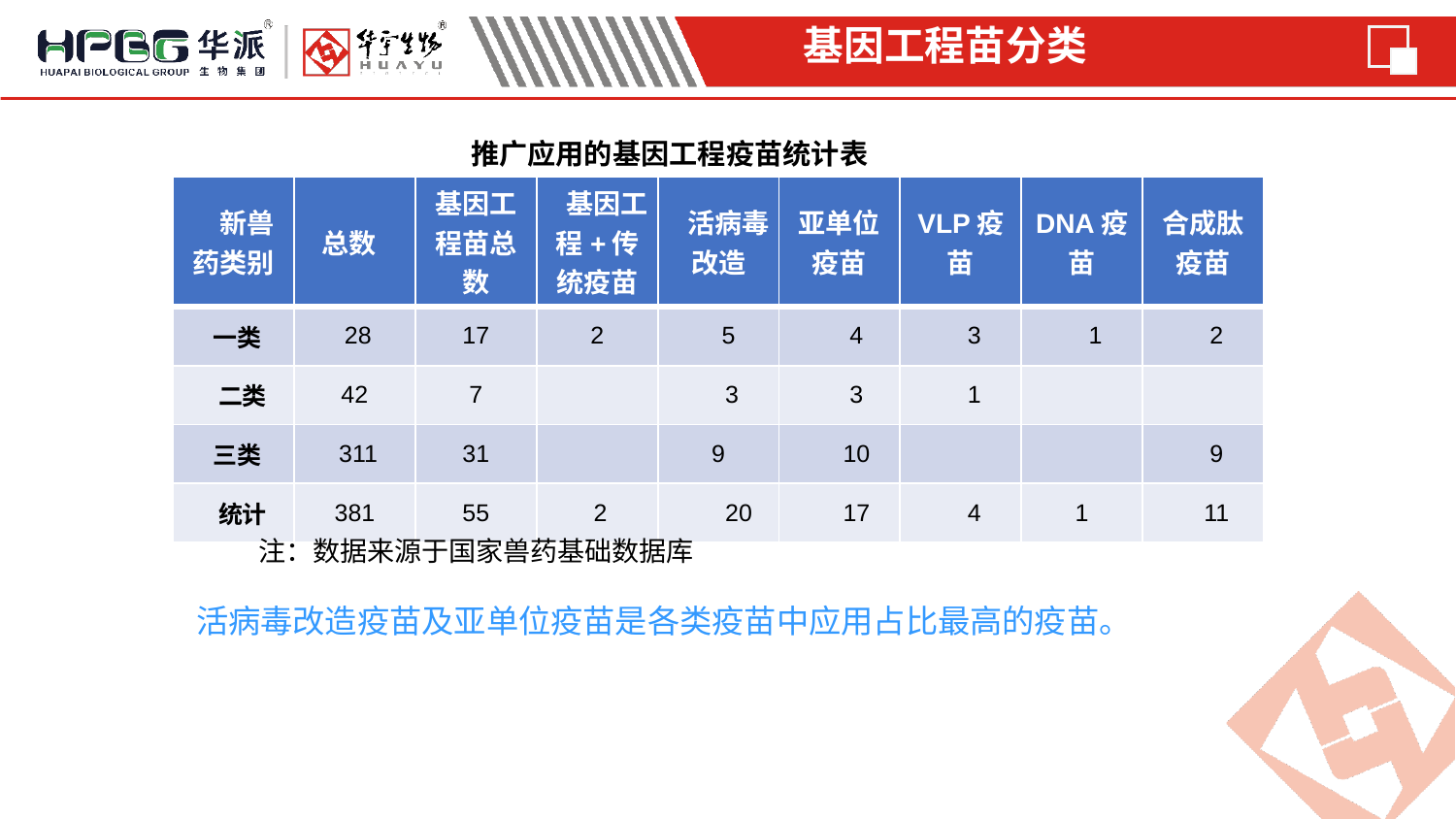

基因工程苗分类
             推广应用的基因工程疫苗统计表
| 新兽药类别 | 总数 | 基因工程苗总数 | 基因工程+传统疫苗 | 活病毒改造 | 亚单位疫苗 | VLP疫苗 | DNA疫苗 | 合成肽疫苗 |
| --- | --- | --- | --- | --- | --- | --- | --- | --- |
| 一类 | 28 | 17 | 2 | 5 | 4 | 3 | 1 | 2 |
| 二类 | 42 | 7 |  | 3 | 3 | 1 |  |  |
| 三类 | 311 | 31 |  | 9 | 10 |  |  | 9 |
| 统计 | 381 | 55 | 2 | 20 | 17 | 4 | 1 | 11 |
注：数据来源于国家兽药基础数据库
      活病毒改造疫苗及亚单位疫苗是各类疫苗中应用占比最高的疫苗。